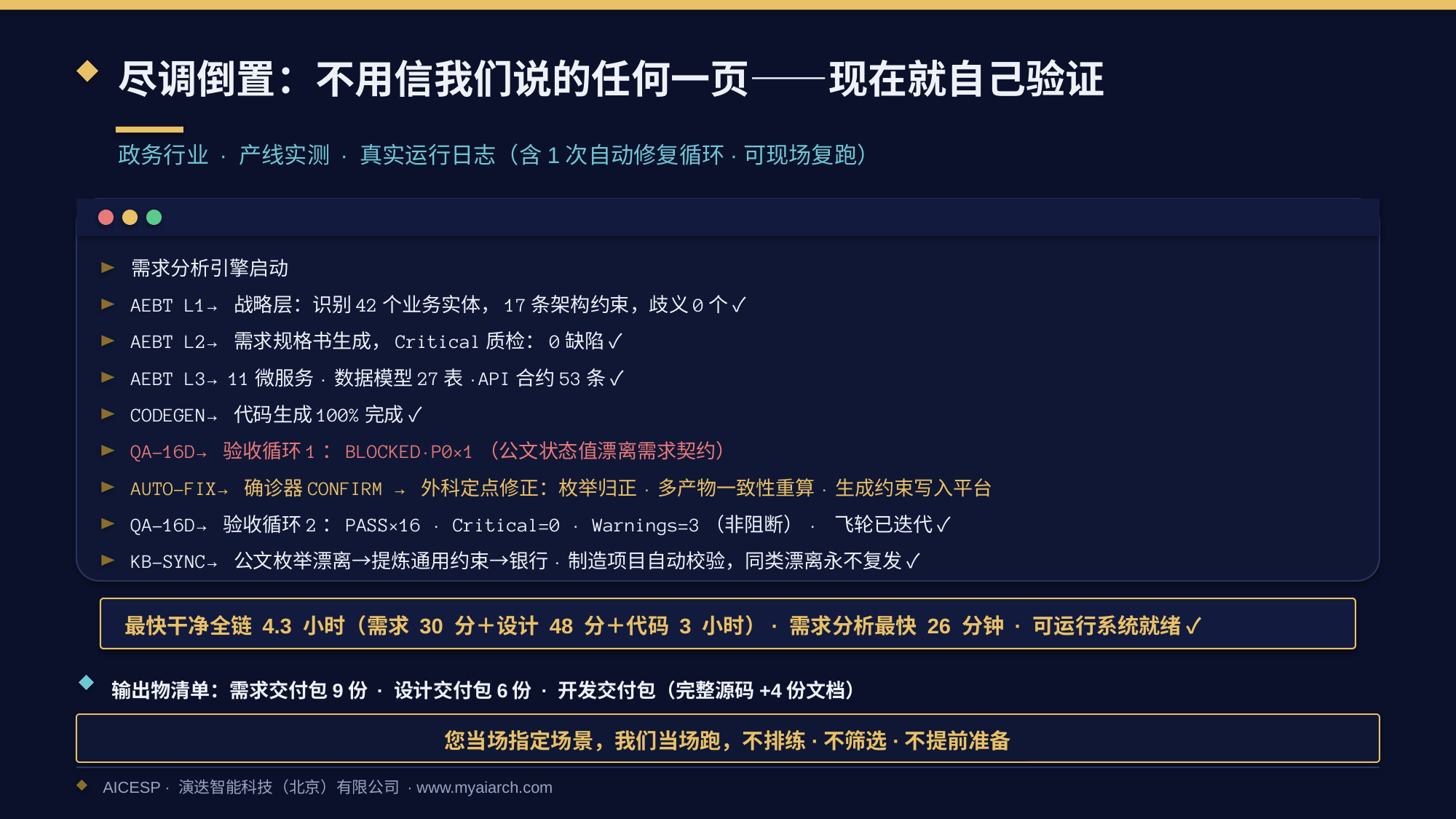

尽调倒置：不用信我们说的任何一页——现在就自己验证

政务行业 · 产线实测 · 真实运行日志（含1次自动修复循环·可现场复跑）

需求分析引擎启动

AEBT L1→ 战略层：识别42个业务实体，17条架构约束，歧义0个 ✓

AEBT L2→ 需求规格书生成，Critical质检：0缺陷 ✓

AEBT L3→ 11微服务·数据模型27表·API合约53条 ✓

CODEGEN→ 代码生成100%完成 ✓

QA-16D→ 验收循环1：BLOCKED·P0×1（公文状态值漂离需求契约）

AUTO-FIX→ 确诊器CONFIRM → 外科定点修正：枚举归正·多产物一致性重算·生成约束写入平台

QA-16D→ 验收循环2：PASS×16 · Critical=0 · Warnings=3（非阻断）· 飞轮已迭代 ✓

KB-SYNC→ 公文枚举漂离→提炼通用约束→银行·制造项目自动校验，同类漂离永不复发 ✓

最快干净全链 4.3 小时（需求 30 分＋设计 48 分＋代码 3 小时）· 需求分析最快 26 分钟 · 可运行系统就绪 ✓
输出物清单：需求交付包9份 · 设计交付包6份 · 开发交付包（完整源码+4份文档）

您当场指定场景，我们当场跑，不排练·不筛选·不提前准备

AICESP · 演迭智能科技（北京）有限公司 · www.myaiarch.com